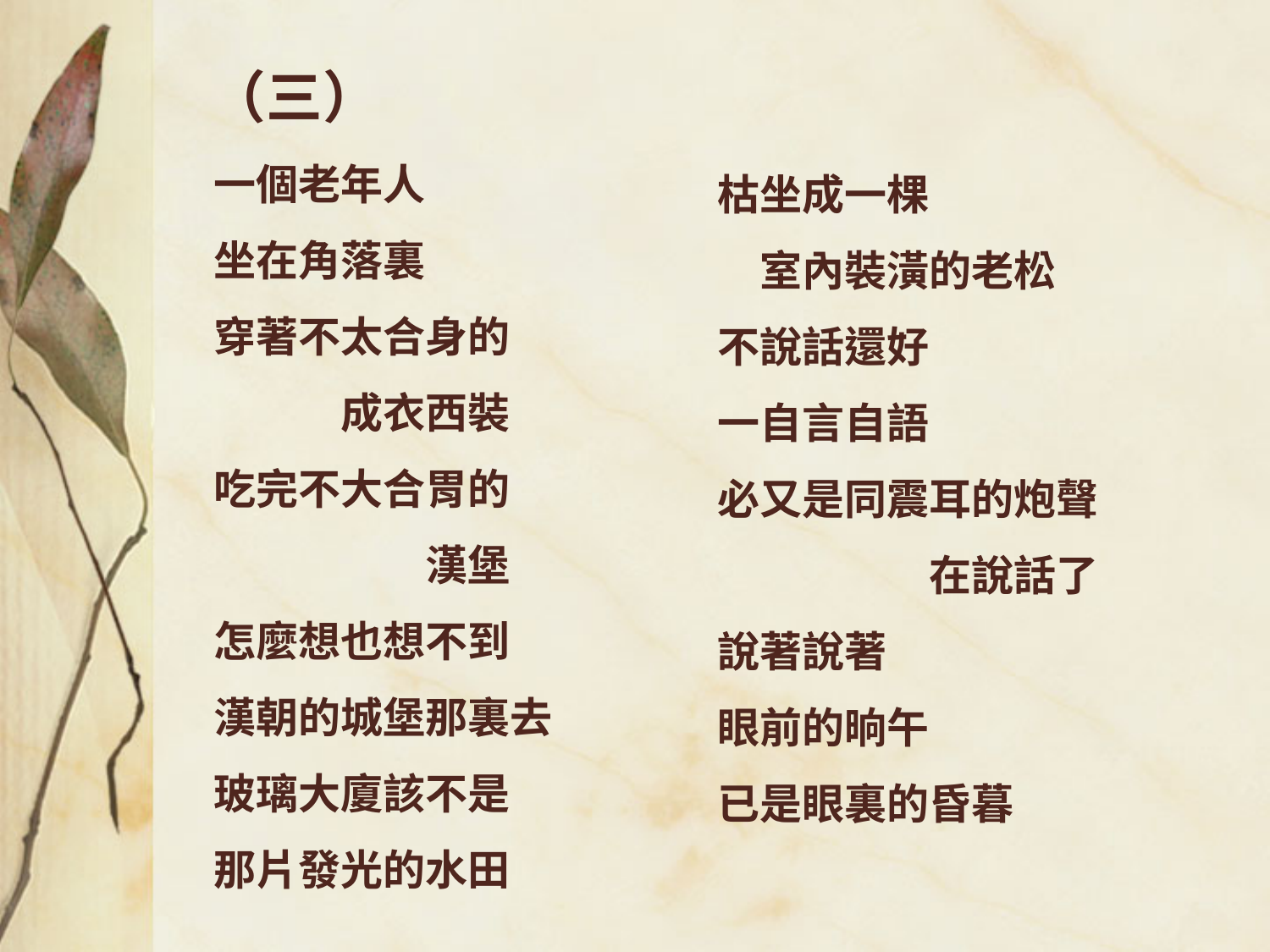

# （三）
一個老年人
坐在角落裏
穿著不太合身的
　　　成衣西裝
吃完不大合胃的
　　　　　漢堡
怎麼想也想不到
漢朝的城堡那裏去
玻璃大廈該不是
那片發光的水田

枯坐成一棵
　室內裝潢的老松
不說話還好
一自言自語
必又是同震耳的炮聲
　　　　　在說話了
說著說著
眼前的晌午
已是眼裏的昏暮